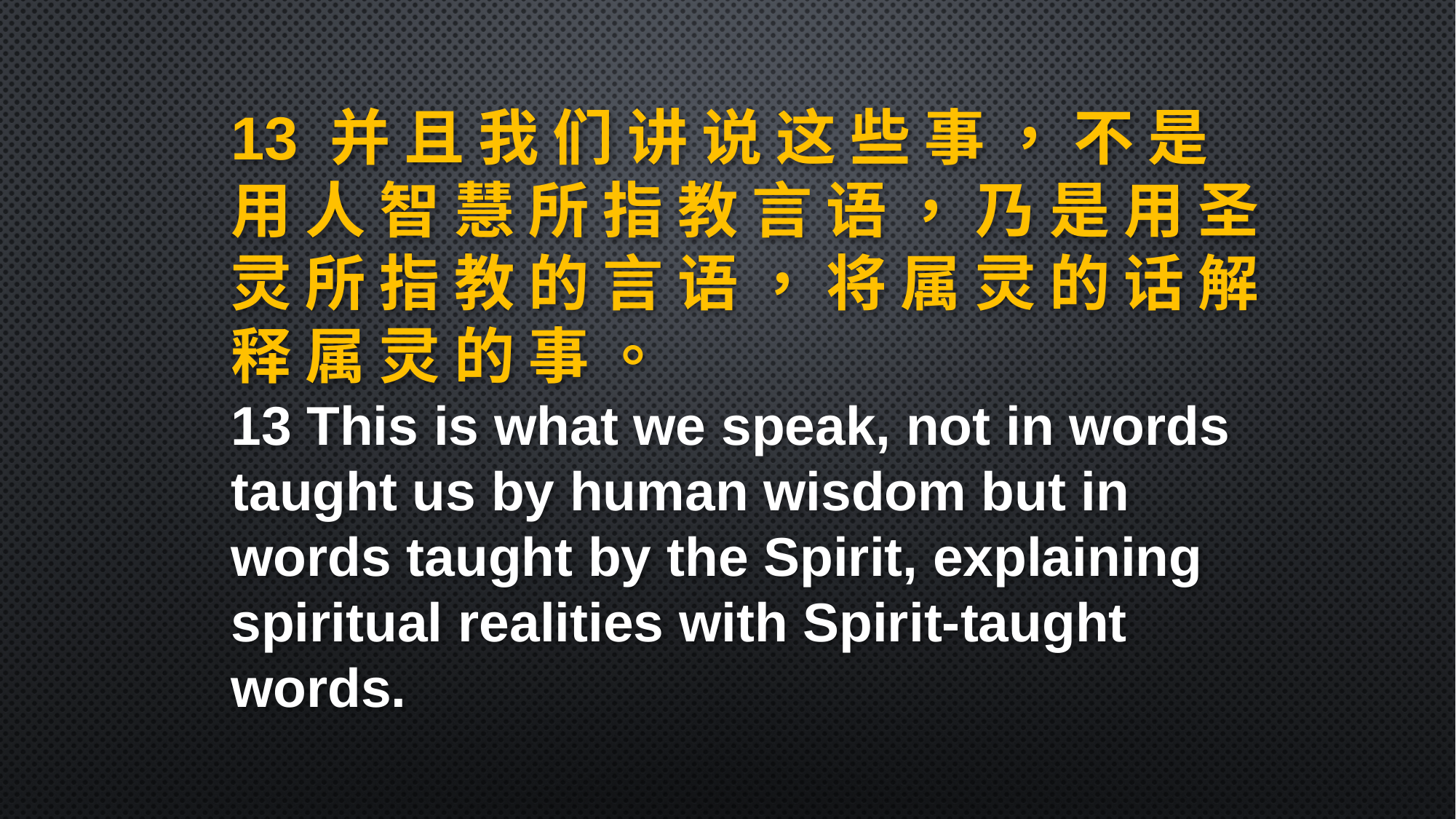

13 并 且 我 们 讲 说 这 些 事 ， 不 是 用 人 智 慧 所 指 教 言 语 ， 乃 是 用 圣 灵 所 指 教 的 言 语 ， 将 属 灵 的 话 解 释 属 灵 的 事 。
13 This is what we speak, not in words taught us by human wisdom but in words taught by the Spirit, explaining spiritual realities with Spirit-taught words.